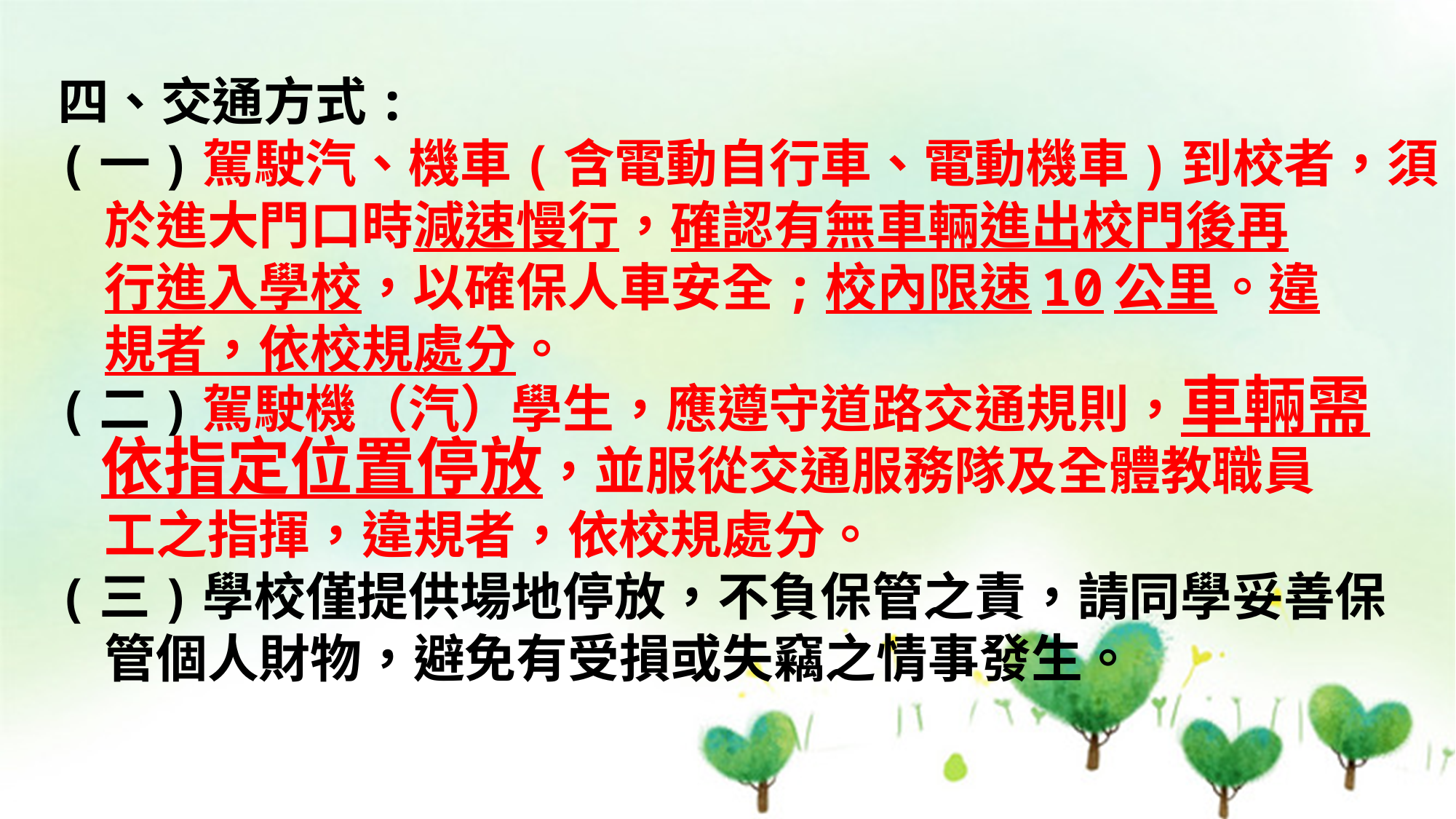

# 四、交通方式: (一)駕駛汽、機車(含電動自行車、電動機車)到校者，須 於進大門口時減速慢行，確認有無車輛進出校門後再 行進入學校，以確保人車安全;校內限速10公里。違 規者，依校規處分。 (二)駕駛機（汽）學生，應遵守道路交通規則，車輛需 依指定位置停放，並服從交通服務隊及全體教職員 工之指揮，違規者，依校規處分。 (三)學校僅提供場地停放，不負保管之責，請同學妥善保 管個人財物，避免有受損或失竊之情事發生。